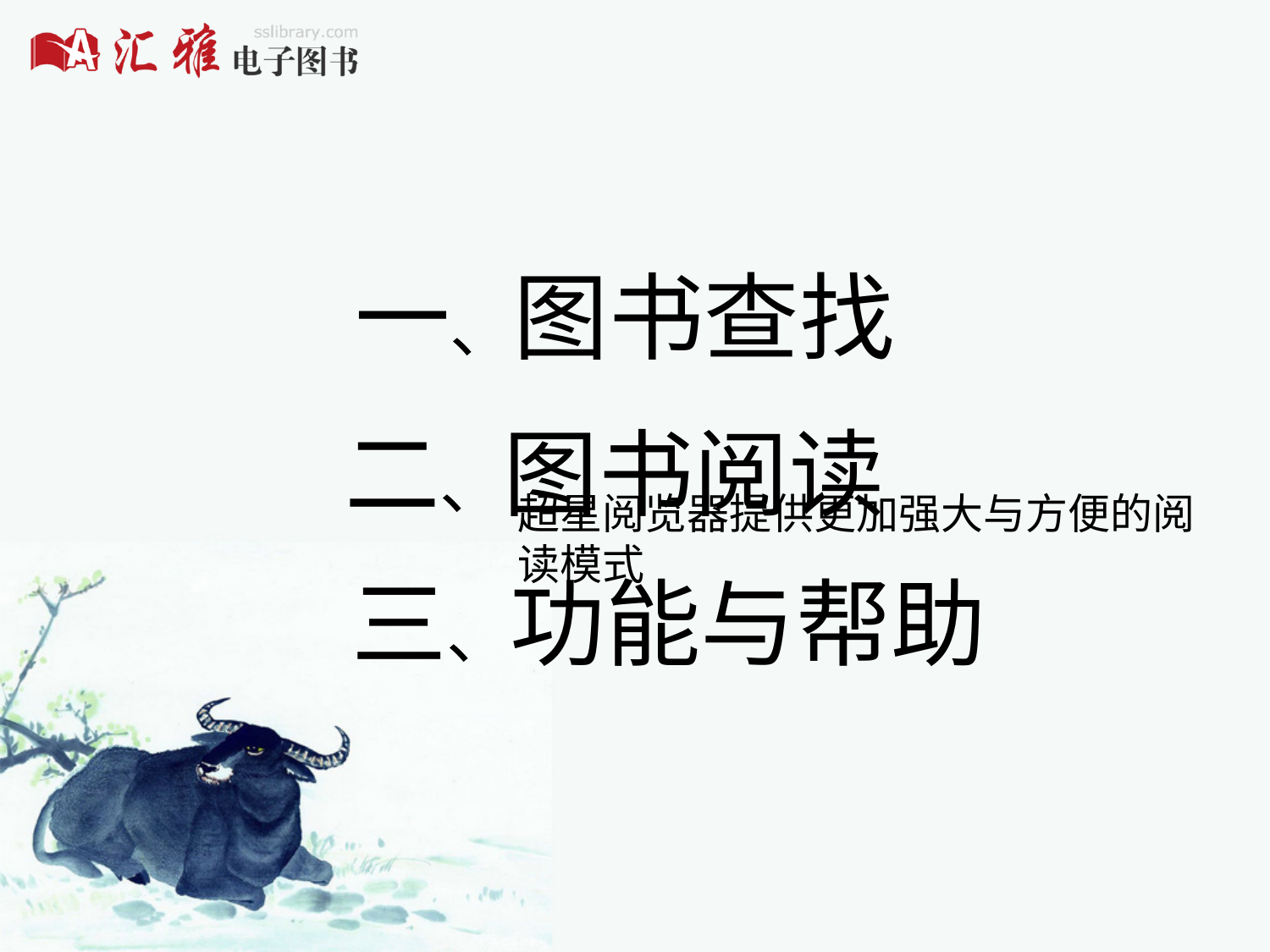

一、图书查找
二、图书阅读
超星阅览器提供更加强大与方便的阅读模式
三、功能与帮助